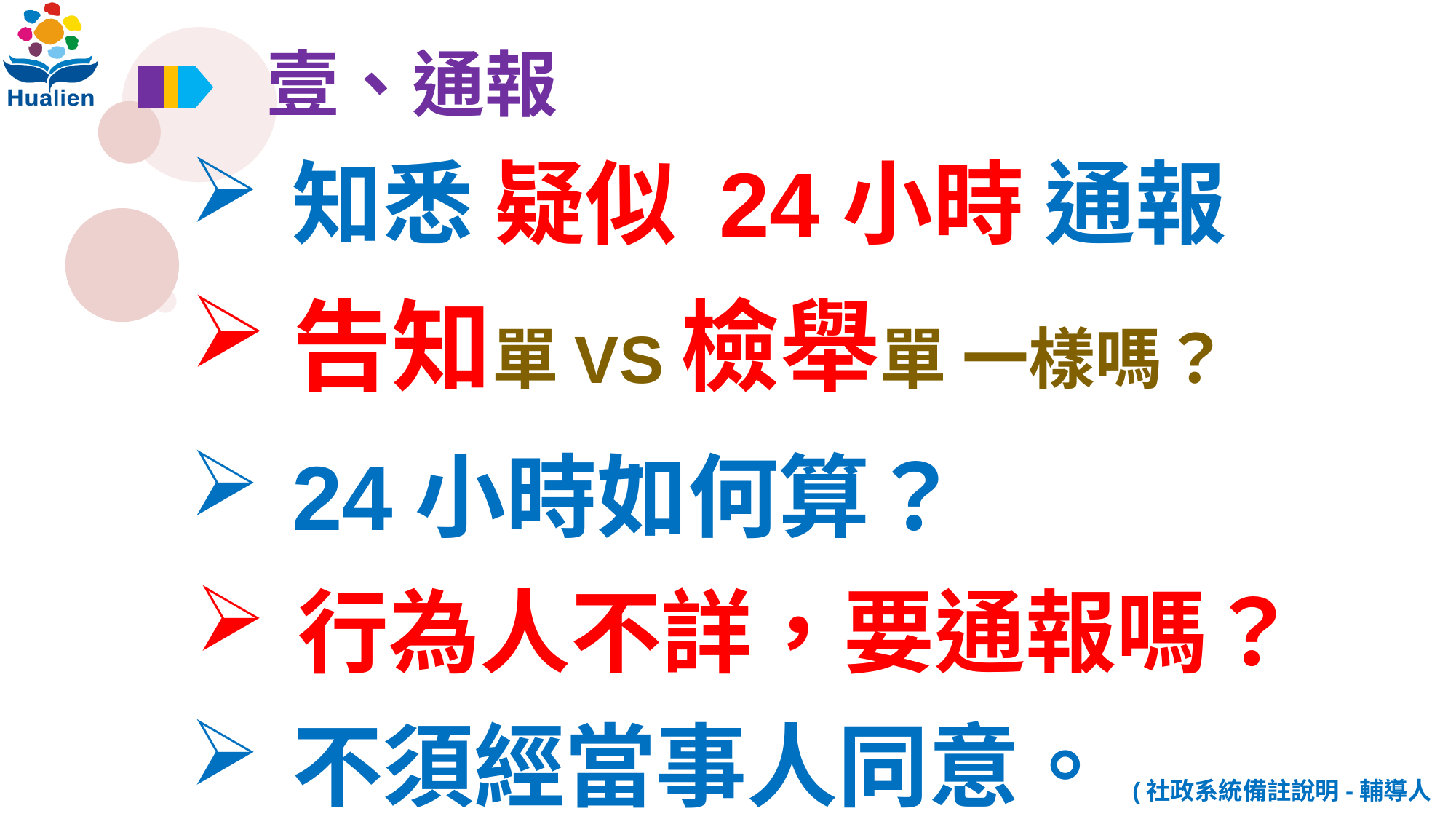

壹、通報

知悉 疑似 24小時 通報

告知單VS檢舉單 一樣嗎？
24小時如何算？
行為人不詳，要通報嗎？
不須經當事人同意。(社政系統備註說明-輔導人員)